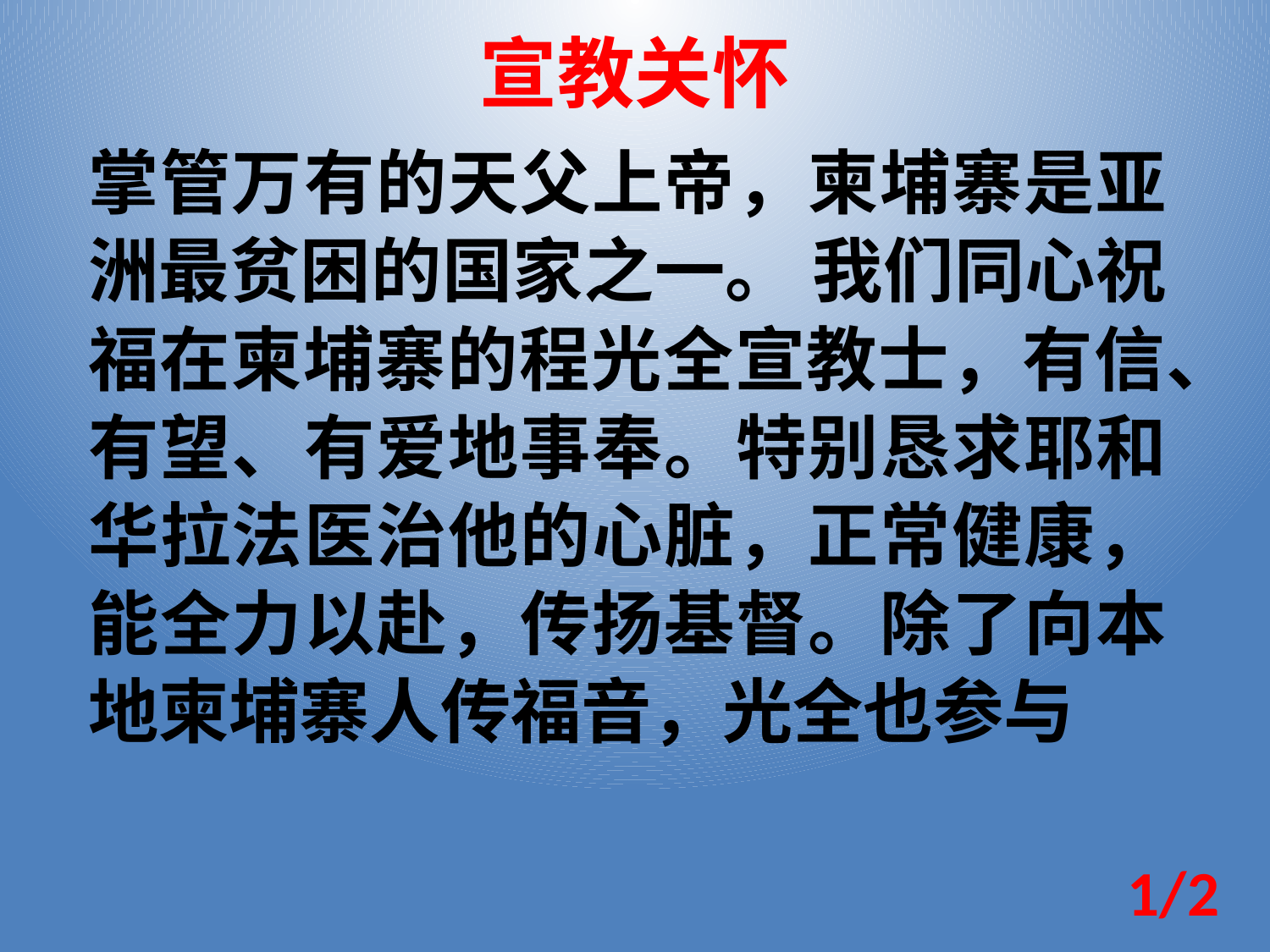

宣教关怀
掌管万有的天父上帝，柬埔寨是亚洲最贫困的国家之一。 我们同心祝福在柬埔寨的程光全宣教士，有信、有望、有爱地事奉。特别恳求耶和华拉法医治他的心脏，正常健康，能全力以赴，传扬基督。除了向本地柬埔寨人传福音，光全也参与
1/2